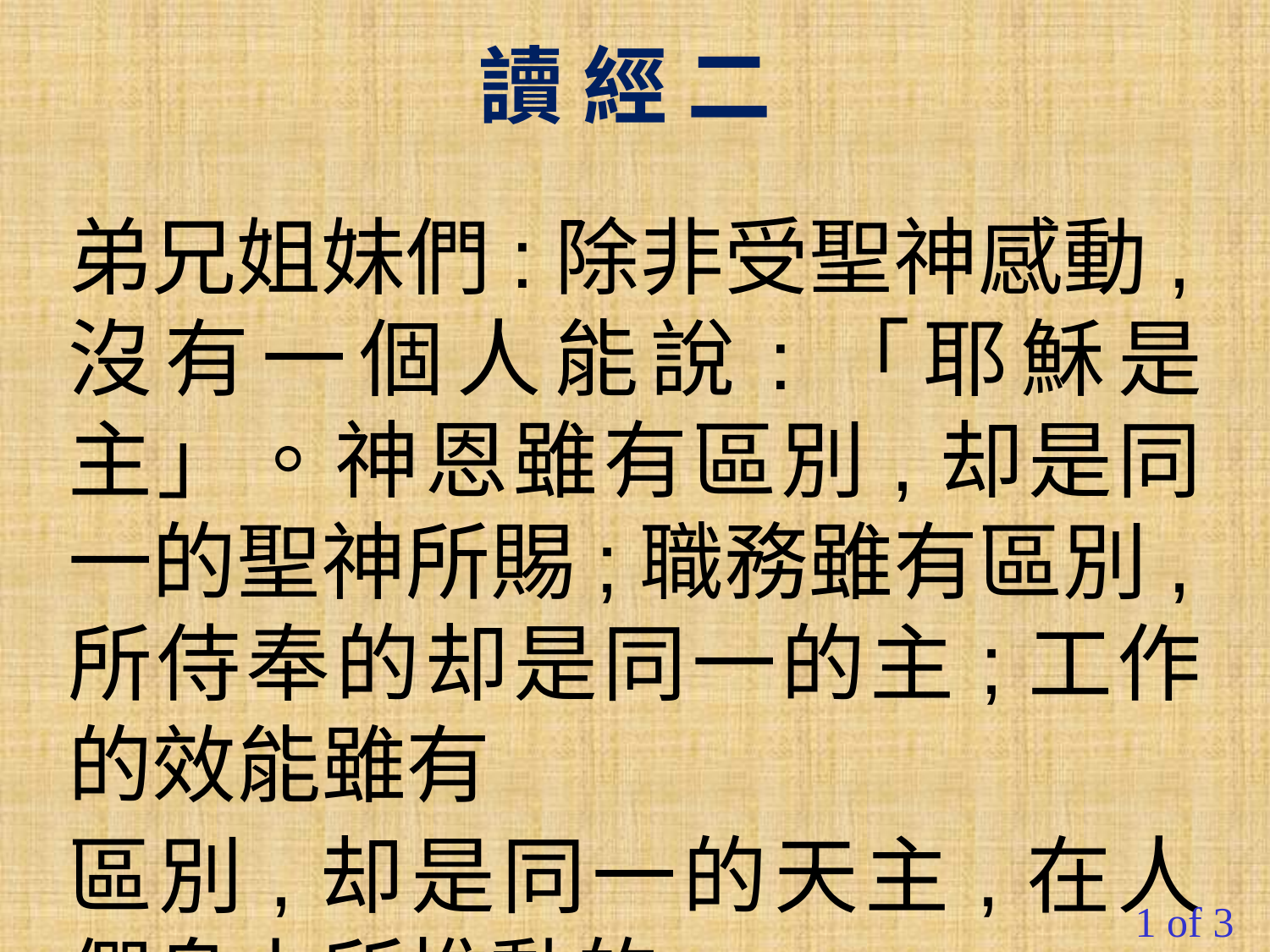

讀 經 二

弟兄姐妹們:除非受聖神感動,沒有一個人能說:「耶穌是主」。神恩雖有區別,却是同一的聖神所賜;職務雖有區別,所侍奉的却是同一的主;工作的效能雖有
區別,却是同一的天主,在人們身上所推動的。
1 of 3